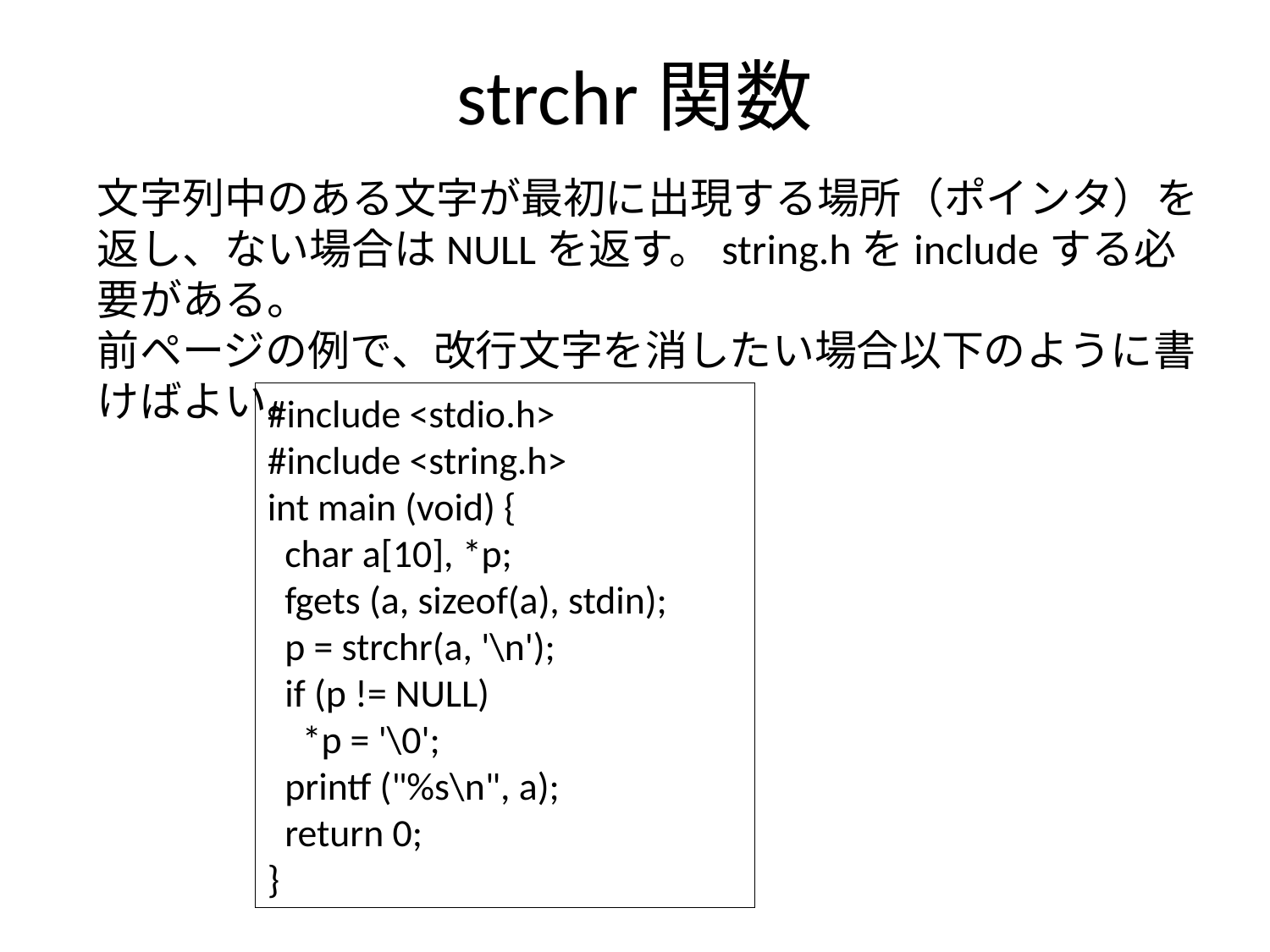

# strchr関数
文字列中のある文字が最初に出現する場所（ポインタ）を返し、ない場合はNULLを返す。string.hをincludeする必要がある。
前ページの例で、改行文字を消したい場合以下のように書けばよい。
#include <stdio.h>
#include <string.h>
int main (void) {
  char a[10], *p;
  fgets (a, sizeof(a), stdin);
  p = strchr(a, '\n');
  if (p != NULL)
    *p = '\0';
  printf ("%s\n", a);
  return 0;
}